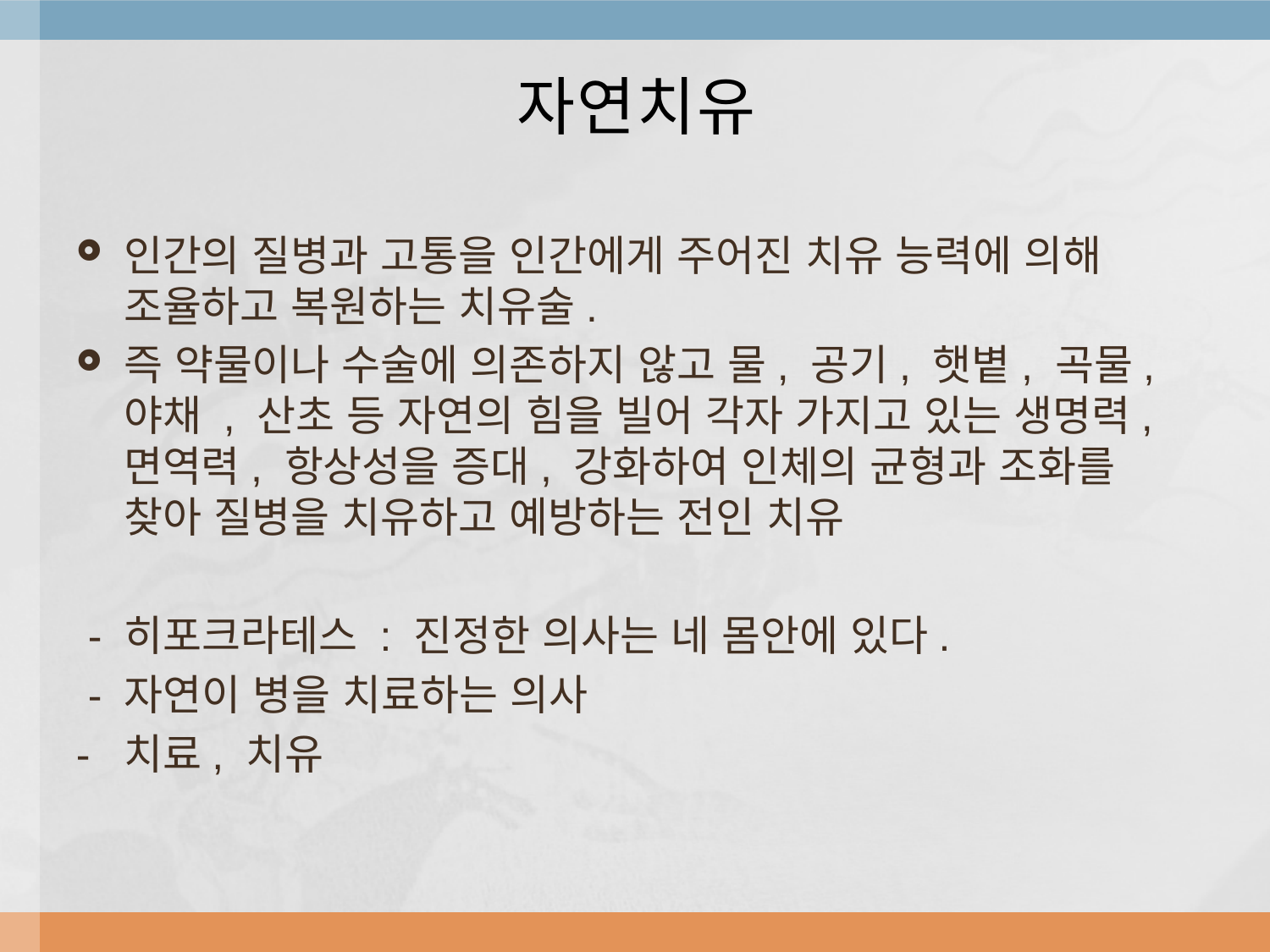

# 자연치유
인간의 질병과 고통을 인간에게 주어진 치유 능력에 의해  조율하고 복원하는 치유술.
즉 약물이나 수술에 의존하지 않고 물, 공기, 햇볕, 곡물, 야채 , 산초 등 자연의 힘을 빌어 각자 가지고 있는 생명력, 면역력, 항상성을 증대, 강화하여 인체의 균형과 조화를 찾아 질병을 치유하고 예방하는 전인 치유

 - 히포크라테스 : 진정한 의사는 네 몸안에 있다.
 - 자연이 병을 치료하는 의사
-  치료, 치유